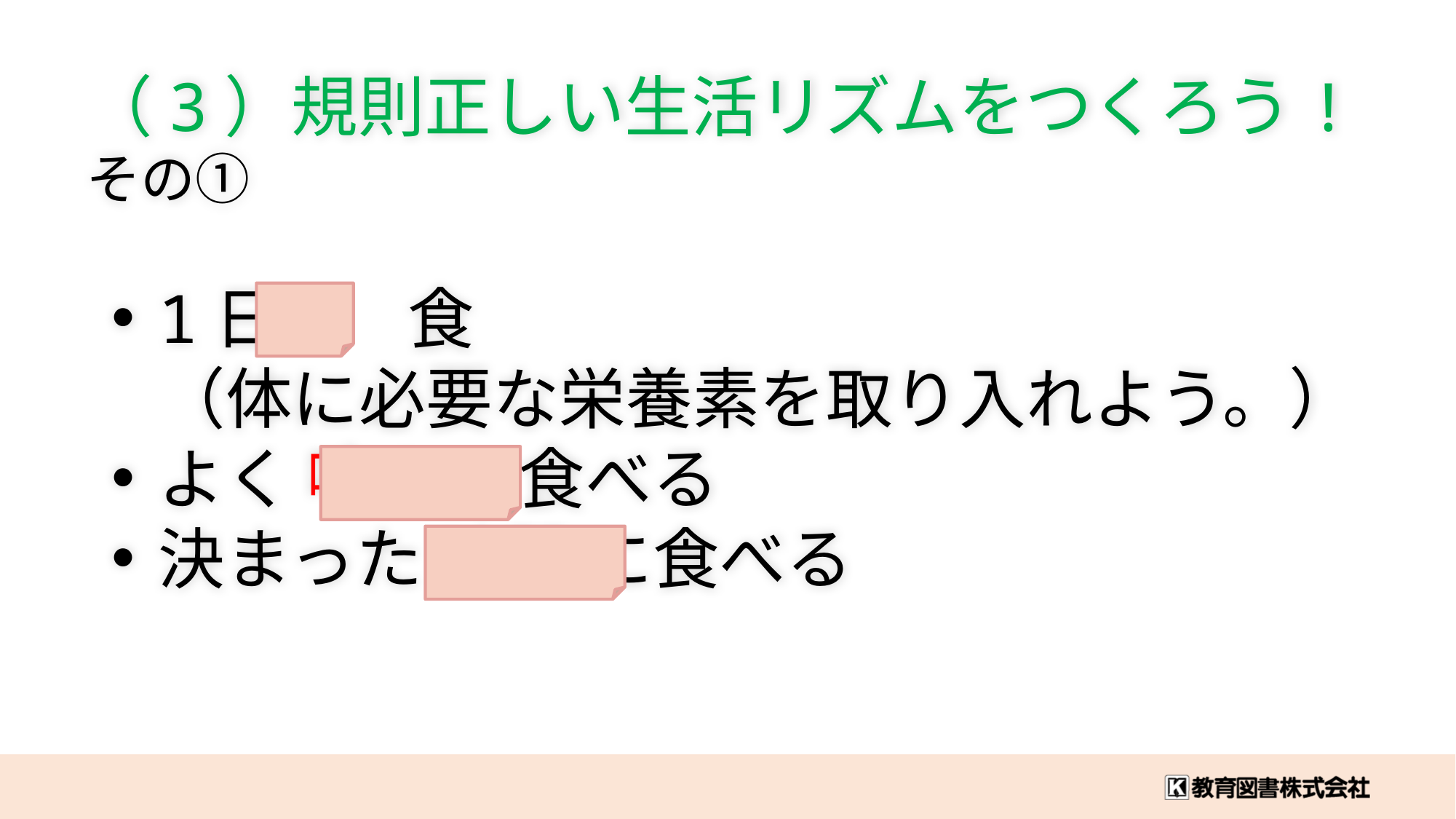

（3）規則正しい生活リズムをつくろう!
その①
1日 3 食
（体に必要な栄養素を取り入れよう。）
よく 噛んで 食べる
決まった 時間 に食べる